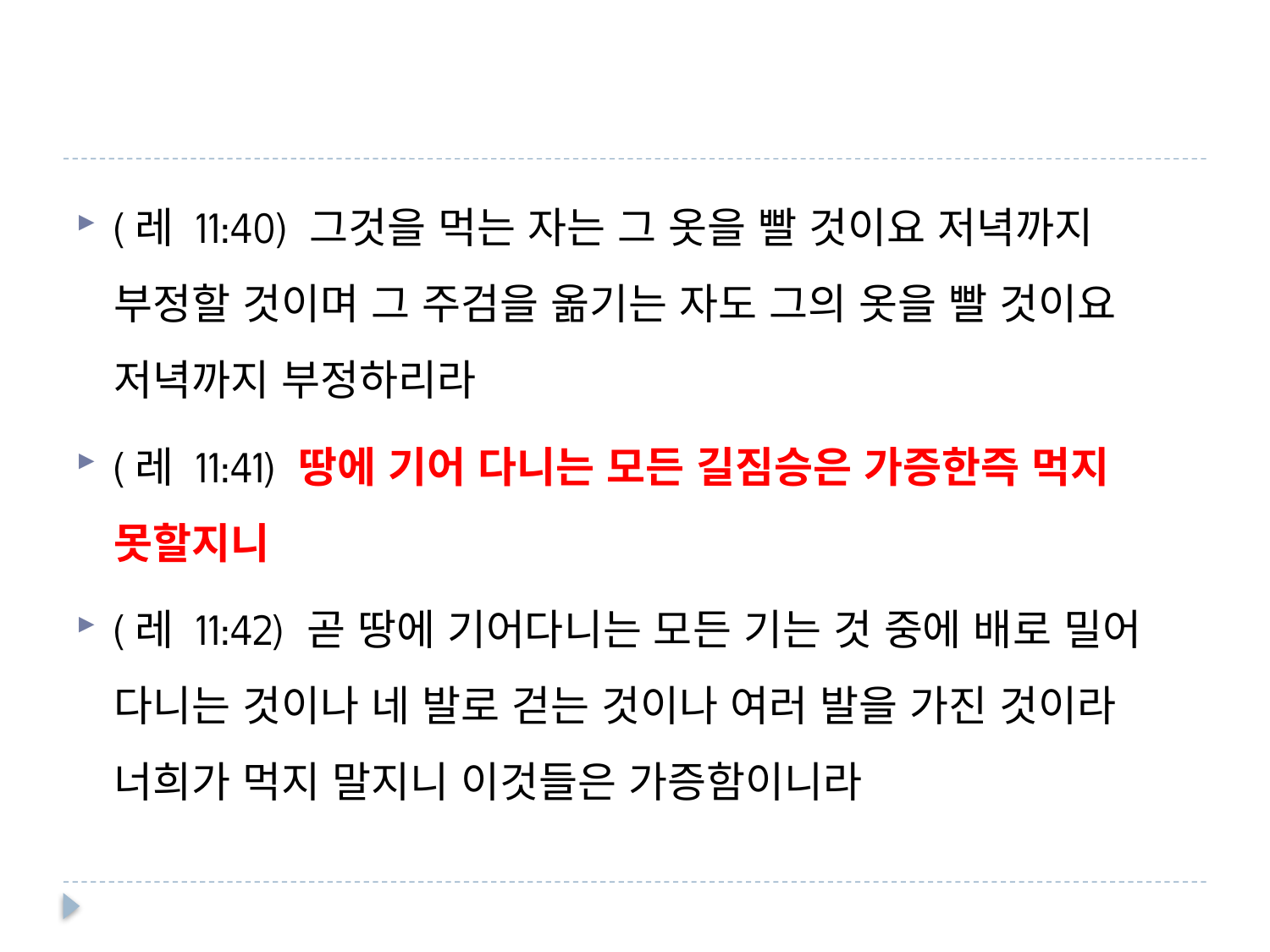

#
(레 11:40) 그것을 먹는 자는 그 옷을 빨 것이요 저녁까지 부정할 것이며 그 주검을 옮기는 자도 그의 옷을 빨 것이요 저녁까지 부정하리라
(레 11:41) 땅에 기어 다니는 모든 길짐승은 가증한즉 먹지 못할지니
(레 11:42) 곧 땅에 기어다니는 모든 기는 것 중에 배로 밀어 다니는 것이나 네 발로 걷는 것이나 여러 발을 가진 것이라 너희가 먹지 말지니 이것들은 가증함이니라